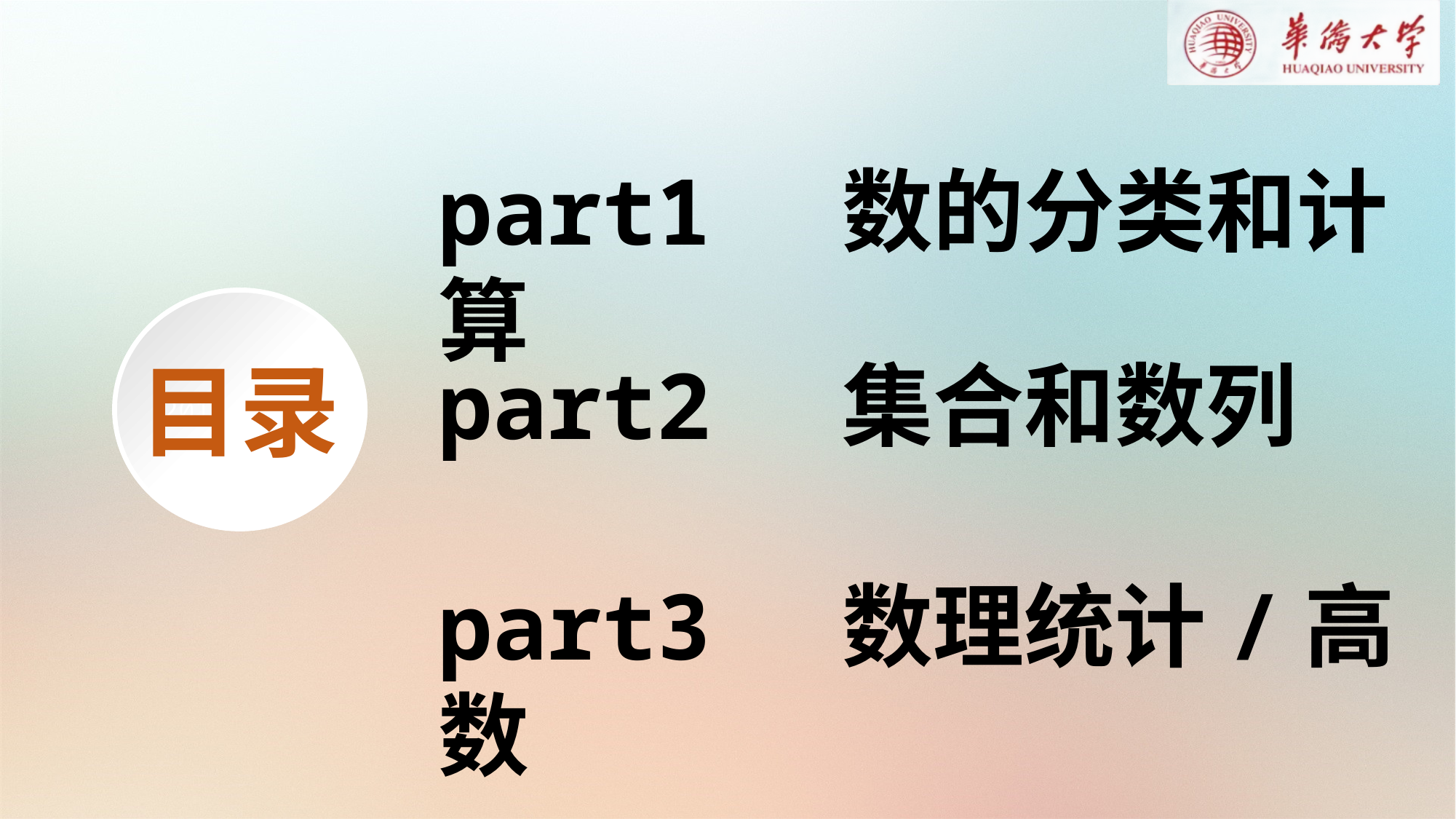

part1  数的分类和计算

2016年
part2  集合和数列

目录
part3  数理统计/高数